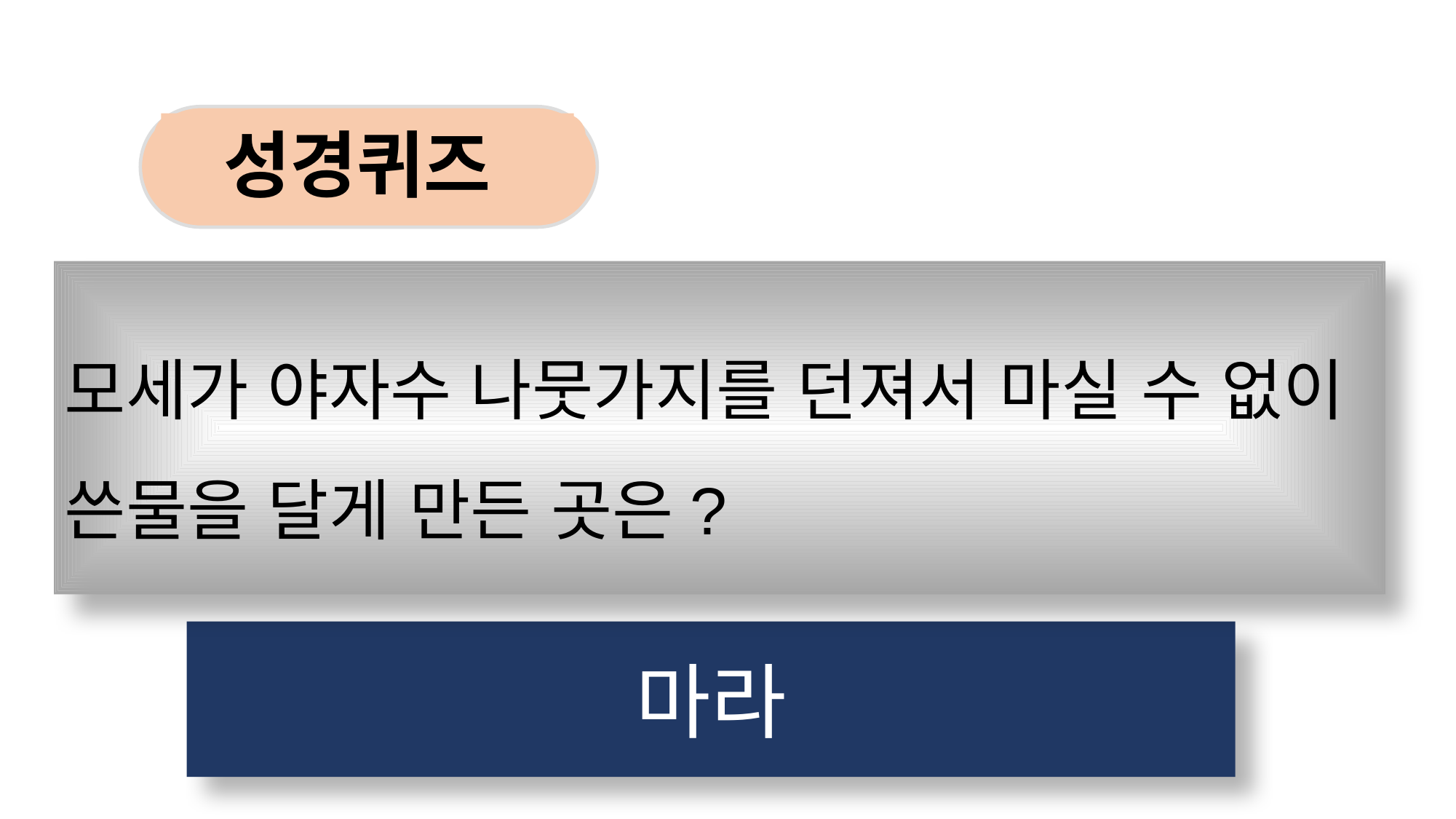

성경퀴즈
모세가 야자수 나뭇가지를 던져서 마실 수 없이 쓴물을 달게 만든 곳은?
마라